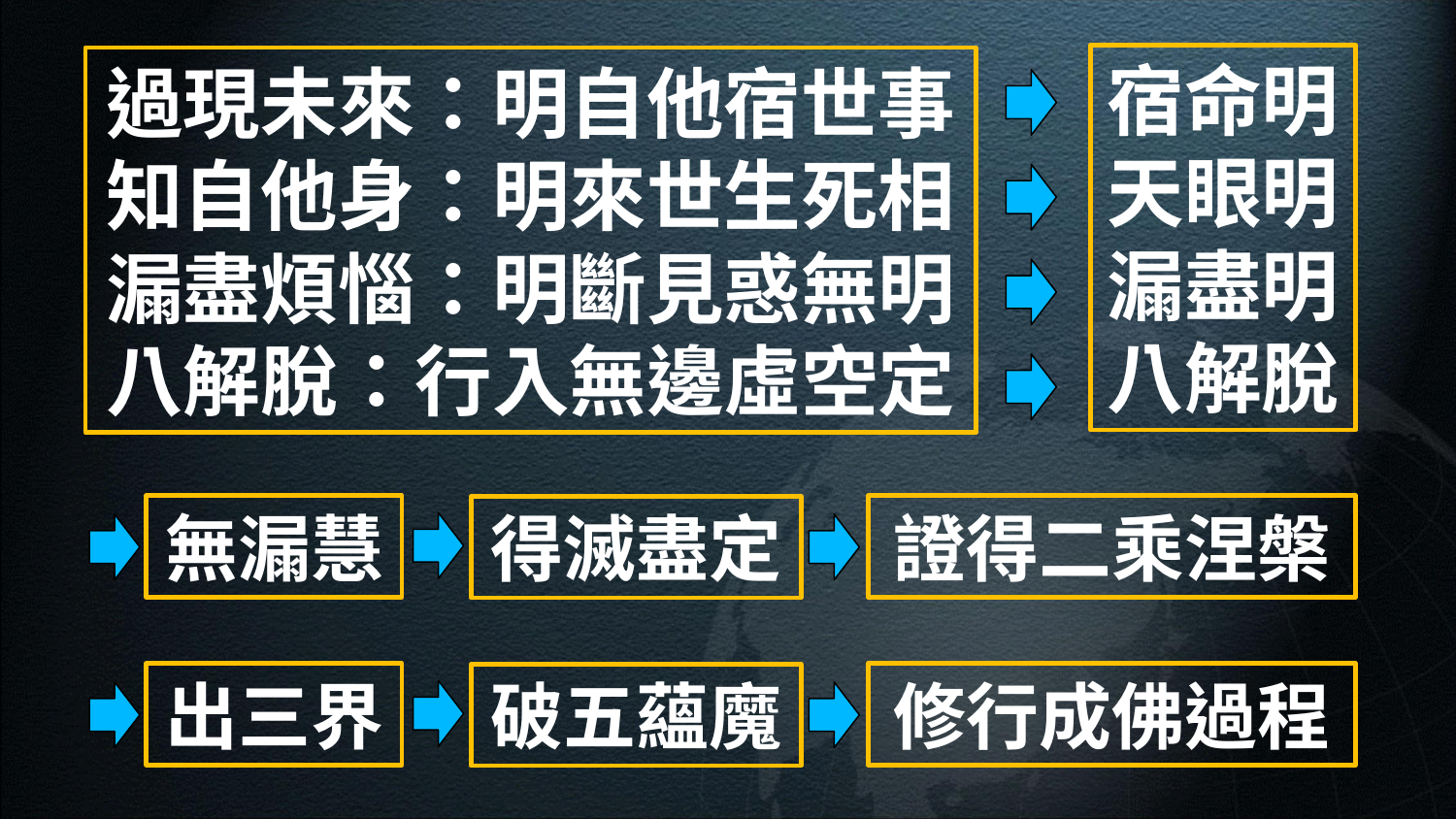

宿命明
天眼明
漏盡明八解脫
過現未來：明自他宿世事
知自他身：明來世生死相
漏盡煩惱：明斷見惑無明
八解脫：行入無邊虛空定

無漏慧
證得二乘涅槃
得滅盡定

出三界
修行成佛過程
破五蘊魔